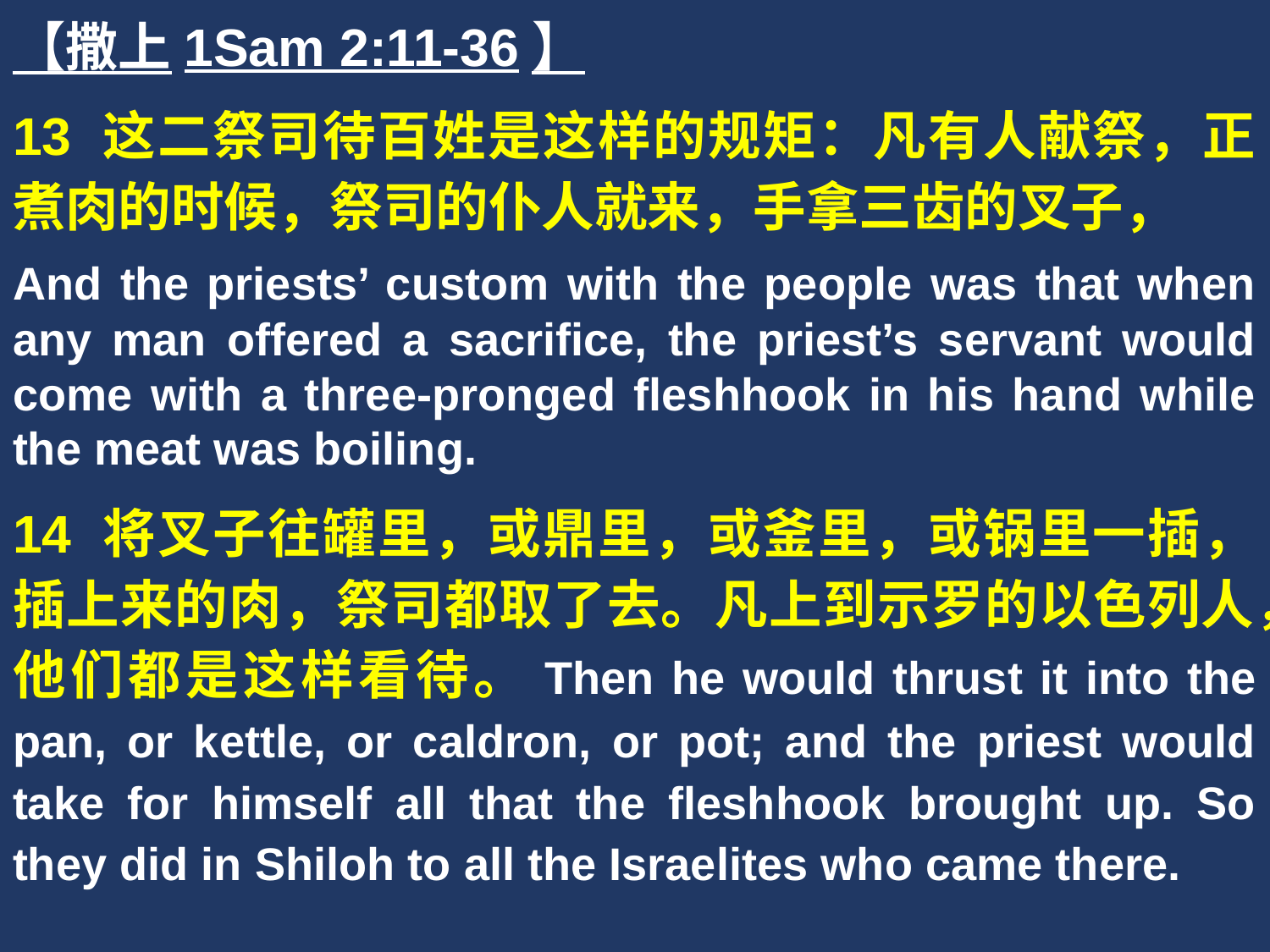

【撒上1Sam 2:11-36】
13 这二祭司待百姓是这样的规矩：凡有人献祭，正煮肉的时候，祭司的仆人就来，手拿三齿的叉子，
And the priests’ custom with the people was that when any man offered a sacrifice, the priest’s servant would come with a three-pronged fleshhook in his hand while the meat was boiling.
14 将叉子往罐里，或鼎里，或釜里，或锅里一插，插上来的肉，祭司都取了去。凡上到示罗的以色列人，他们都是这样看待。Then he would thrust it into the pan, or kettle, or caldron, or pot; and the priest would take for himself all that the fleshhook brought up. So they did in Shiloh to all the Israelites who came there.